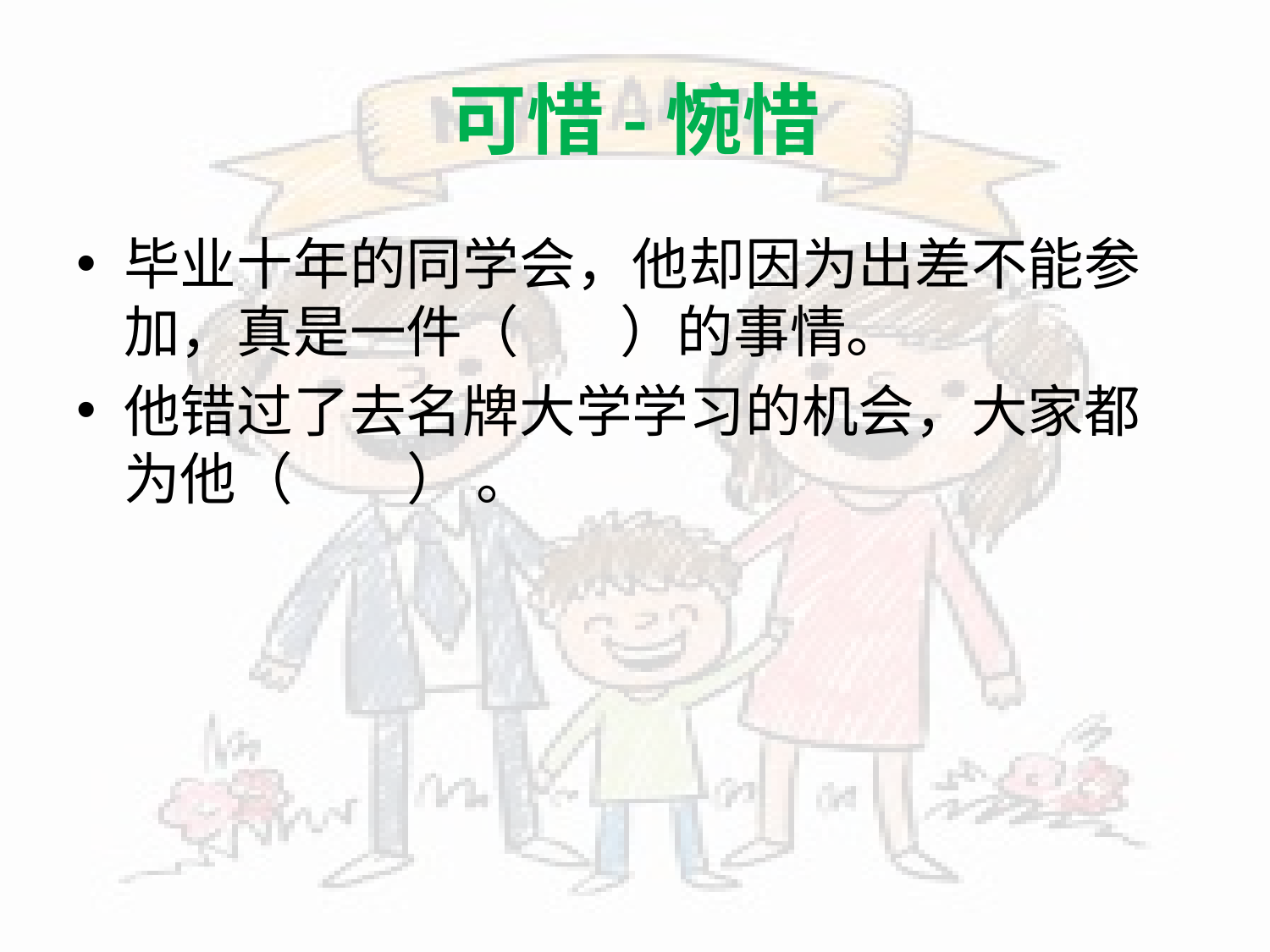

# 可惜-惋惜
毕业十年的同学会，他却因为出差不能参加，真是一件（        ）的事情。
他错过了去名牌大学学习的机会，大家都为他（         ） 。